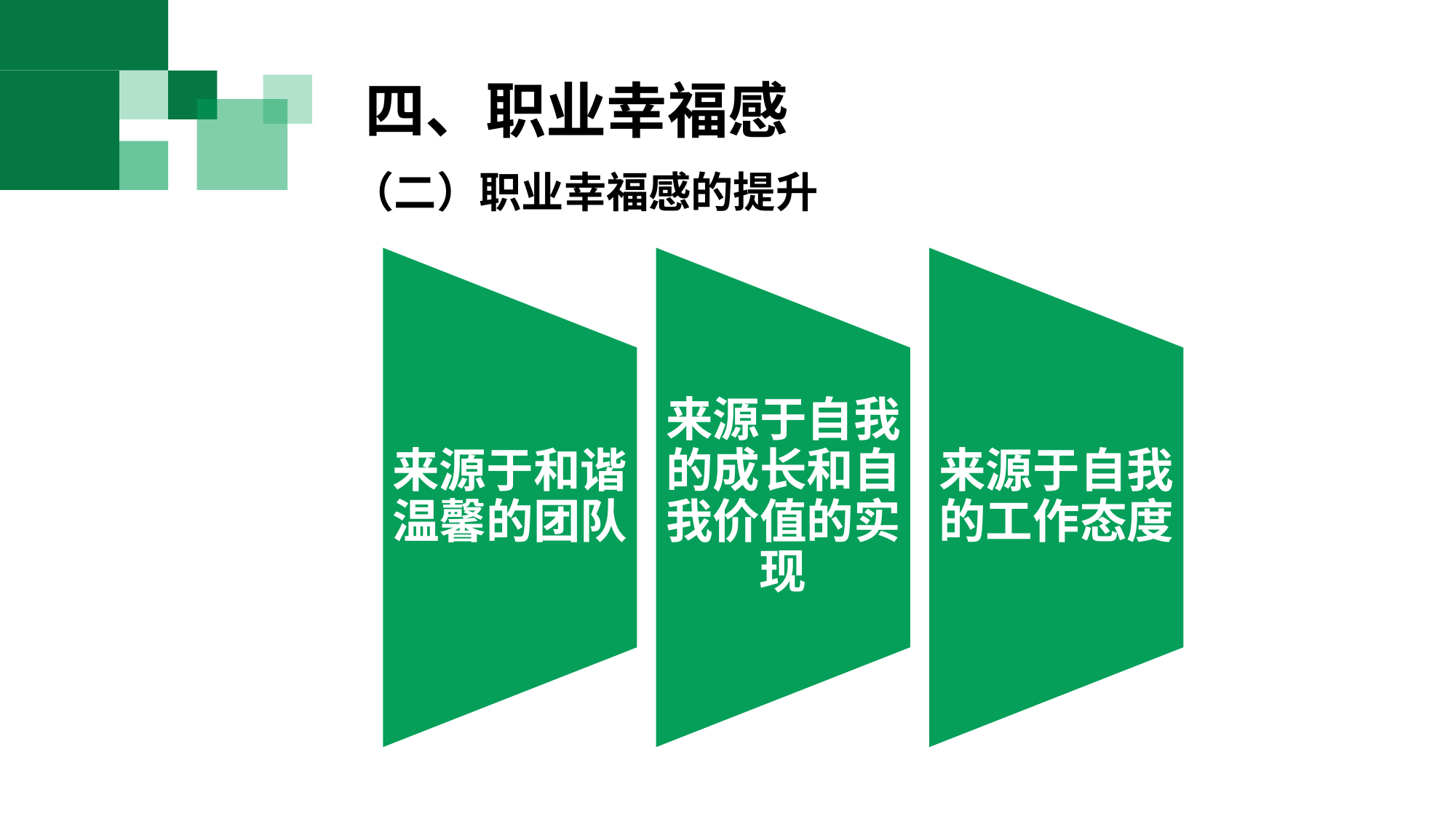

四、职业幸福感

（二）职业幸福感的提升

来源于和谐温馨的团队
来源于自我的成长和自我价值的实现
来源于自我的工作态度